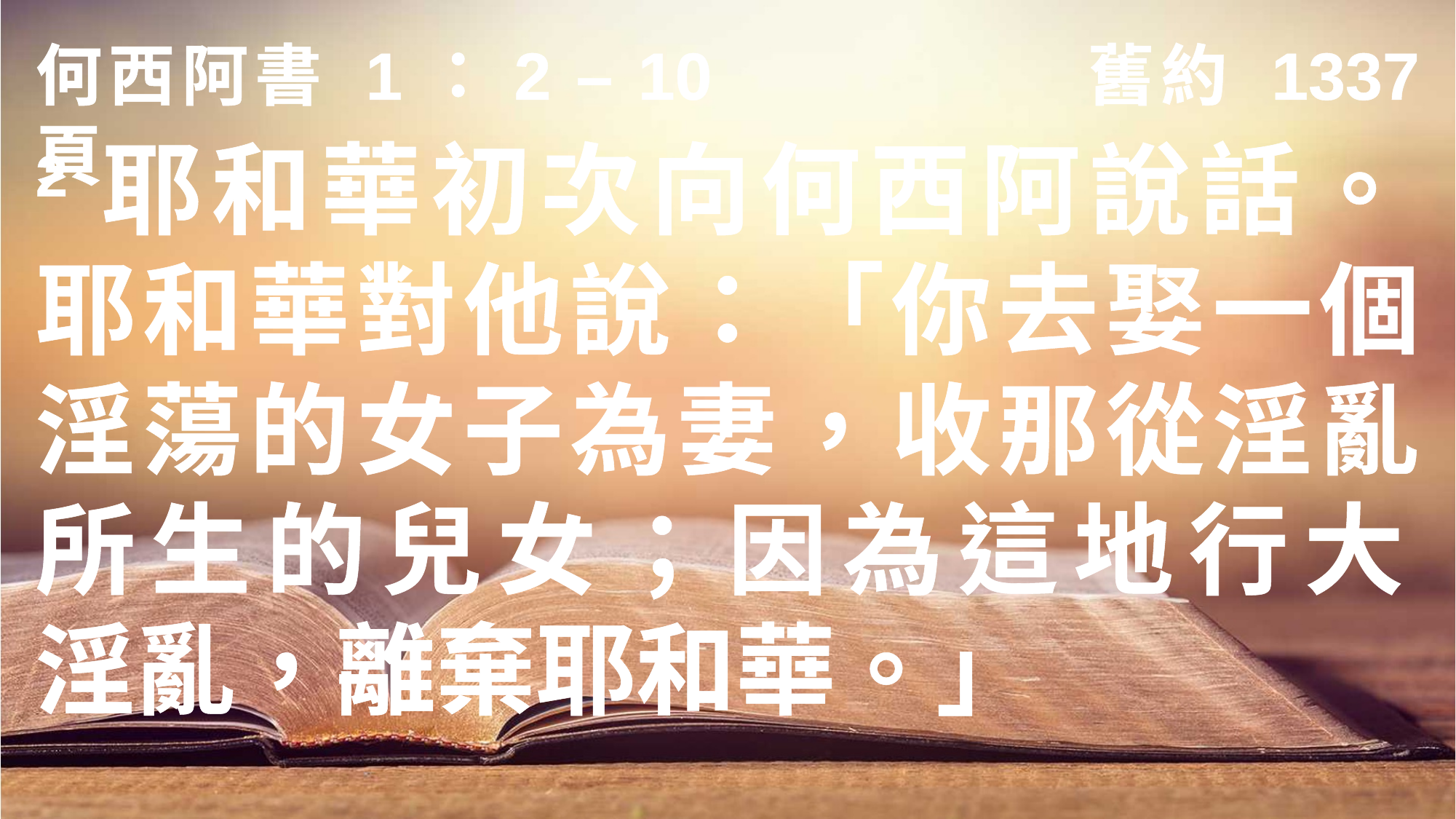

何西阿書 1：2 – 10 				舊約 1337 頁
2耶和華初次向何西阿說話。
耶和華對他說：「你去娶一個淫蕩的女子為妻，收那從淫亂所生的兒女；因為這地行大
淫亂，離棄耶和華。」